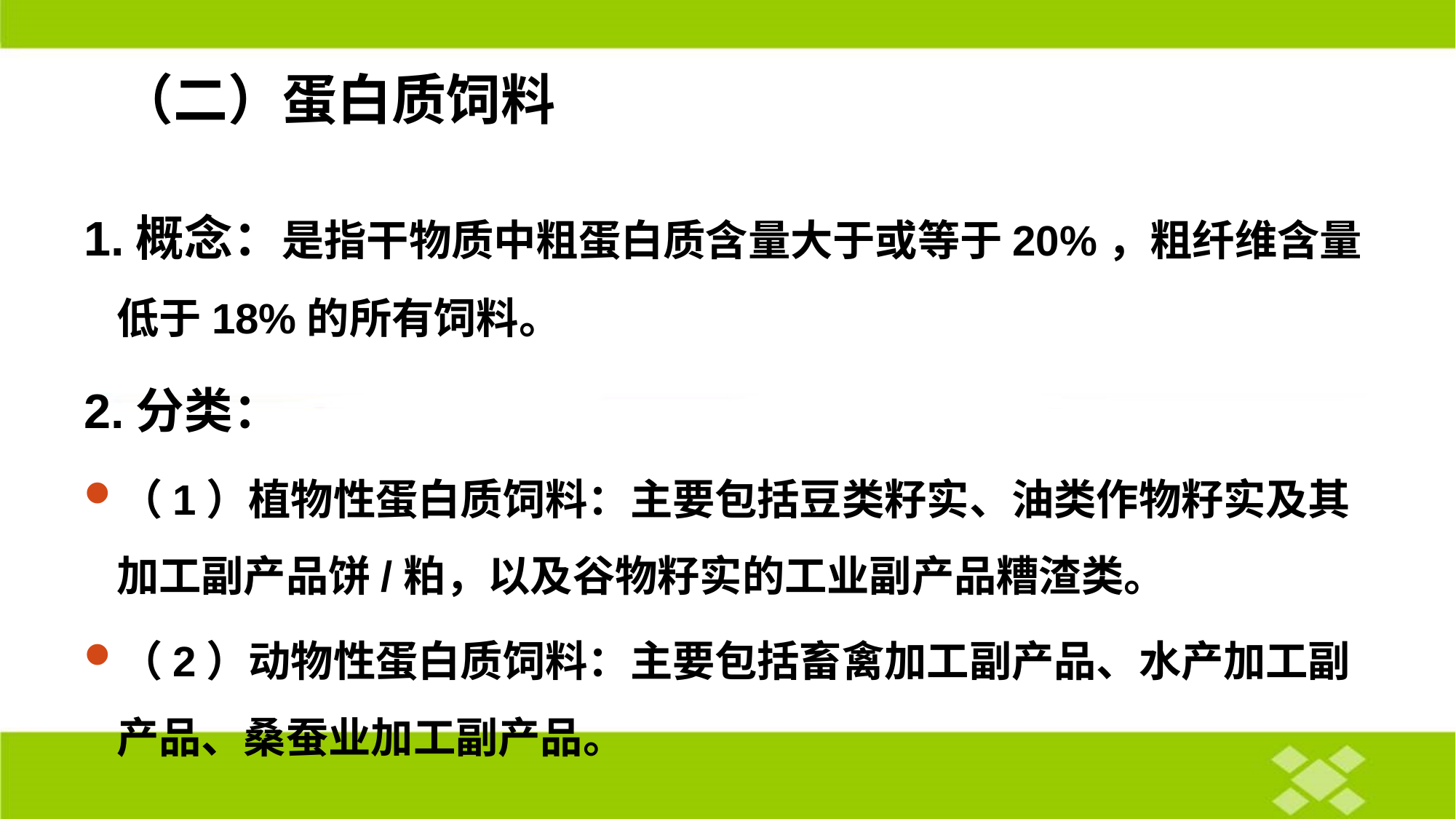

# （二）蛋白质饲料
1.概念：是指干物质中粗蛋白质含量大于或等于20%，粗纤维含量低于18%的所有饲料。
2.分类：
（1）植物性蛋白质饲料：主要包括豆类籽实、油类作物籽实及其加工副产品饼/粕，以及谷物籽实的工业副产品糟渣类。
（2）动物性蛋白质饲料：主要包括畜禽加工副产品、水产加工副产品、桑蚕业加工副产品。